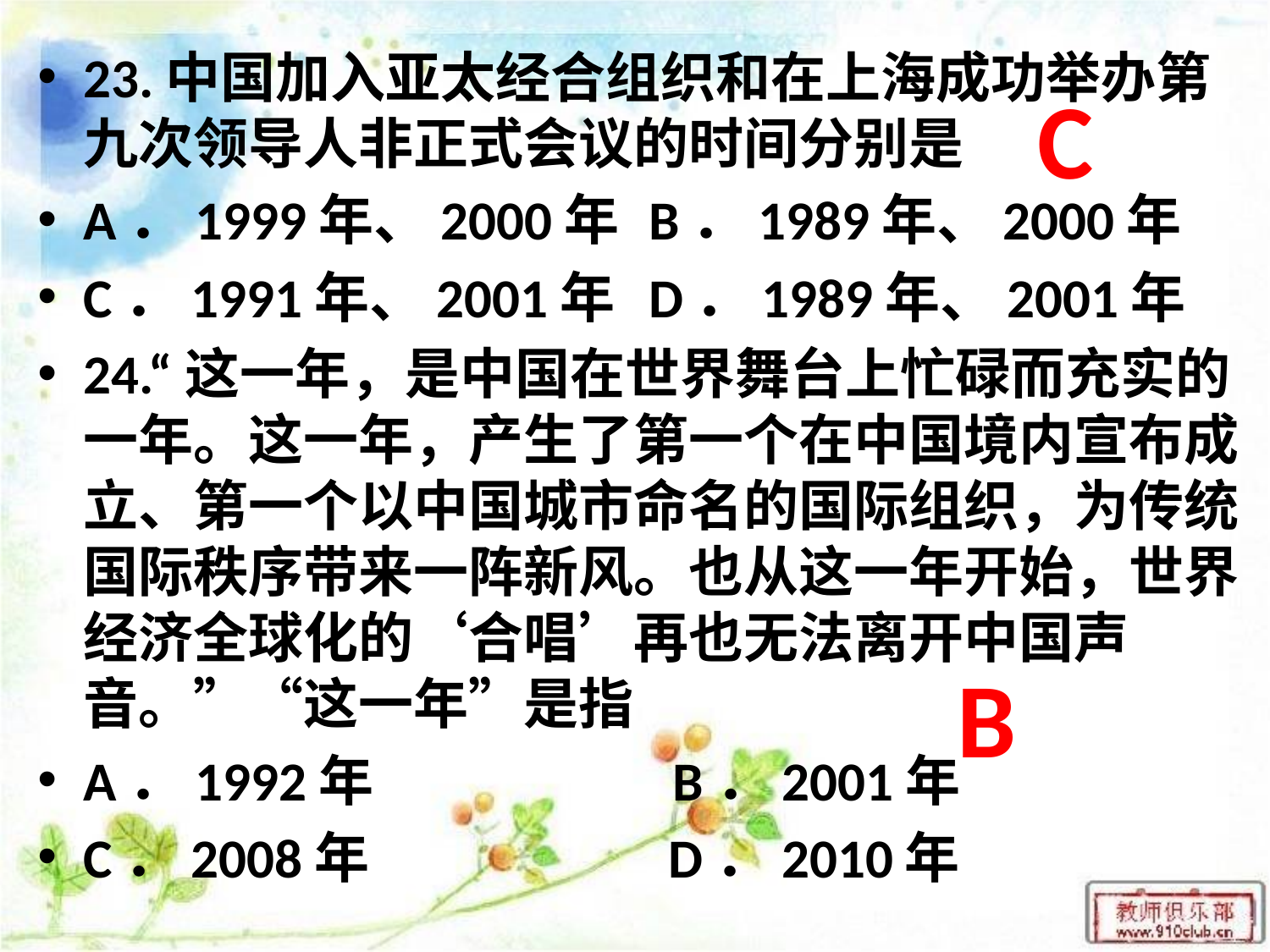

23.中国加入亚太经合组织和在上海成功举办第九次领导人非正式会议的时间分别是
A．1999年、2000年	B．1989年、2000年
C．1991年、2001年	D．1989年、2001年
24.“这一年，是中国在世界舞台上忙碌而充实的一年。这一年，产生了第一个在中国境内宣布成立、第一个以中国城市命名的国际组织，为传统国际秩序带来一阵新风。也从这一年开始，世界经济全球化的‘合唱’再也无法离开中国声音。”“这一年”是指
A．1992年                       B．2001年
C．2008年                       D．2010年

C
B